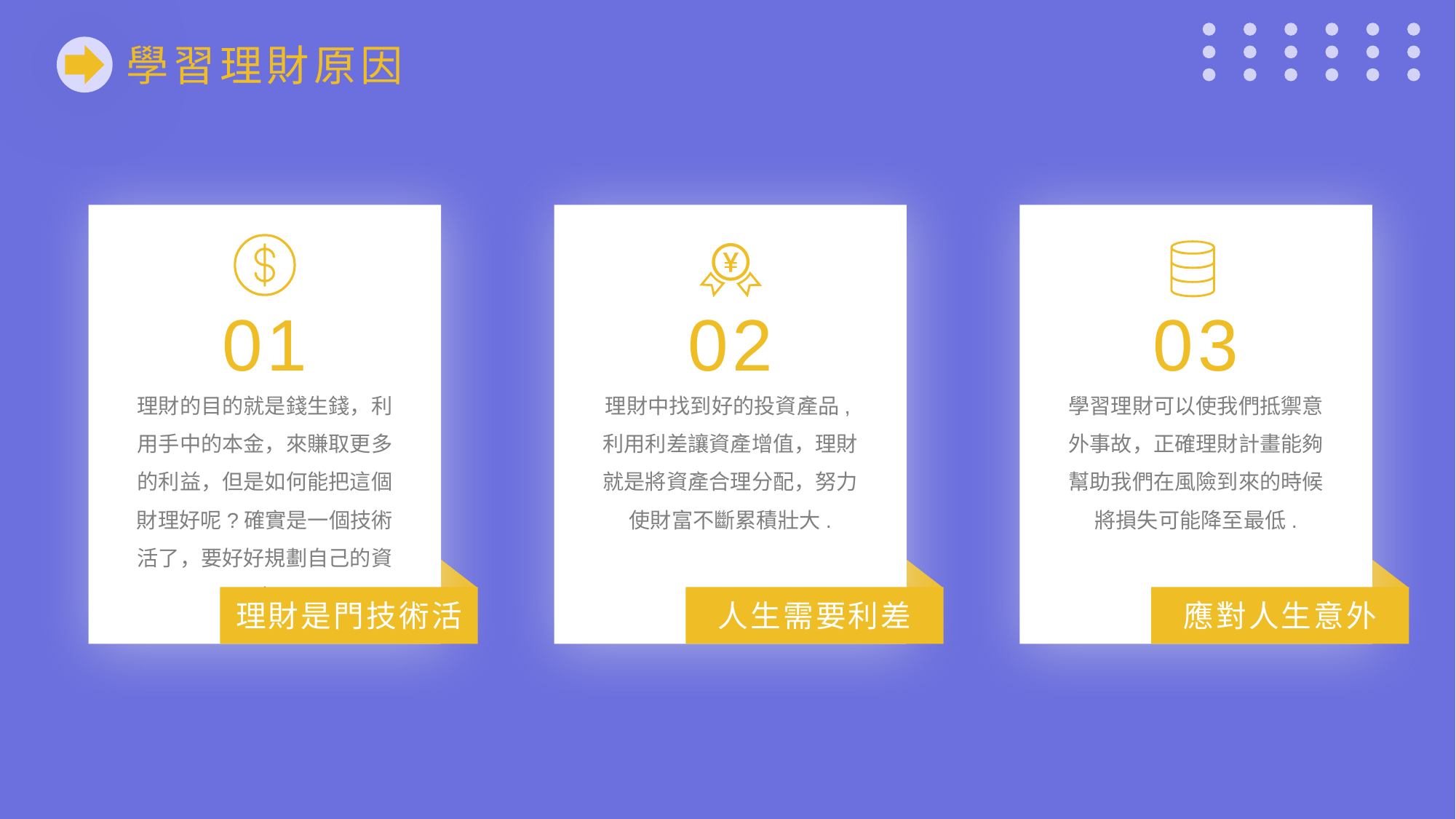

學習理財原因

01
02
03
理財的目的就是錢生錢，利用手中的本金，來賺取更多的利益，但是如何能把這個財理好呢?確實是一個技術活了，要好好規劃自己的資金
理財中找到好的投資產品,利用利差讓資產增值，理財就是將資產合理分配，努力使財富不斷累積壯大.
學習理財可以使我們抵禦意外事故，正確理財計畫能夠幫助我們在風險到來的時候將損失可能降至最低.

理財是門技術活
人生需要利差
應對人生意外